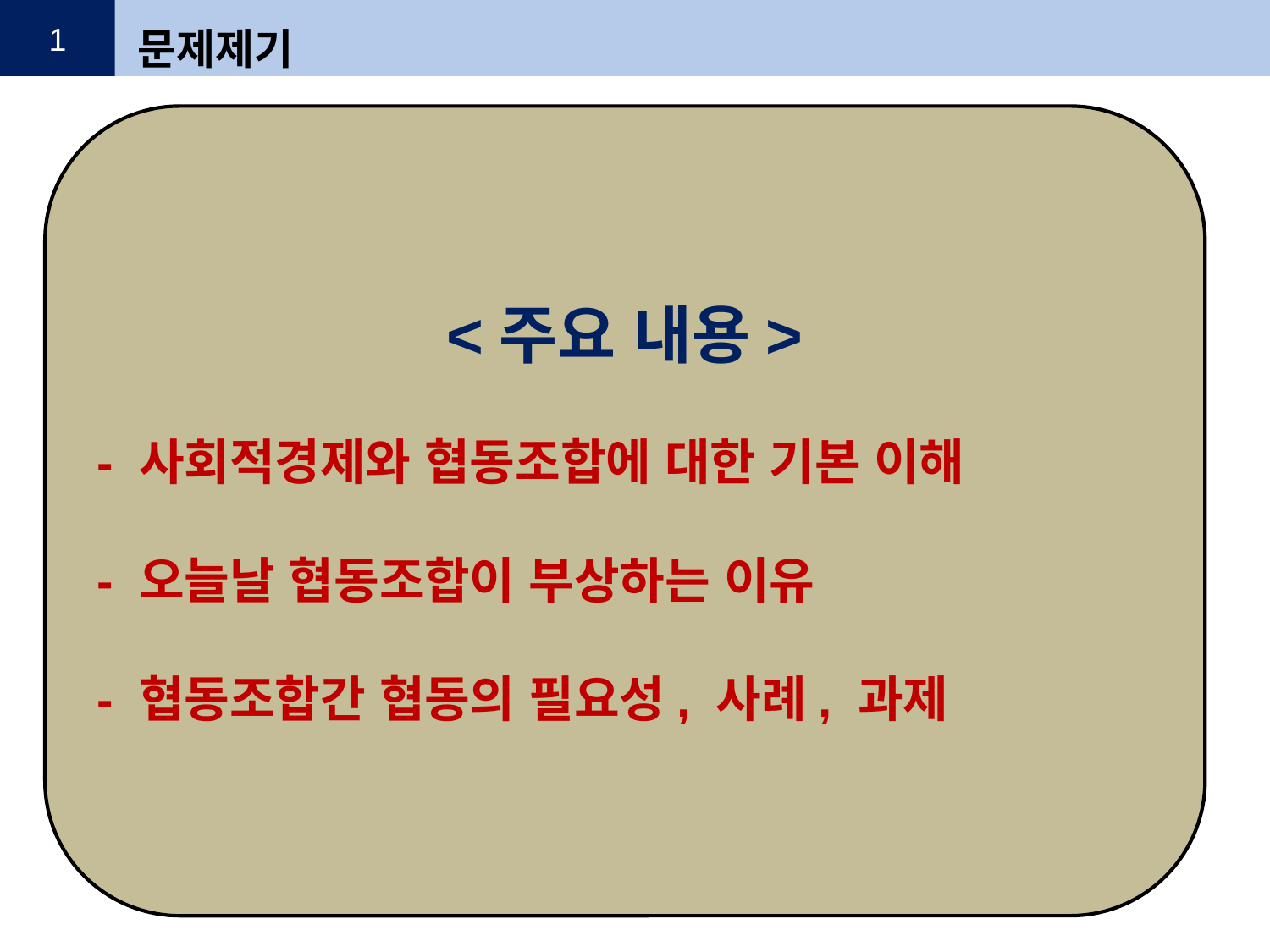

1

문제제기
<주요 내용>

- 사회적경제와 협동조합에 대한 기본 이해

- 오늘날 협동조합이 부상하는 이유

- 협동조합간 협동의 필요성, 사례, 과제